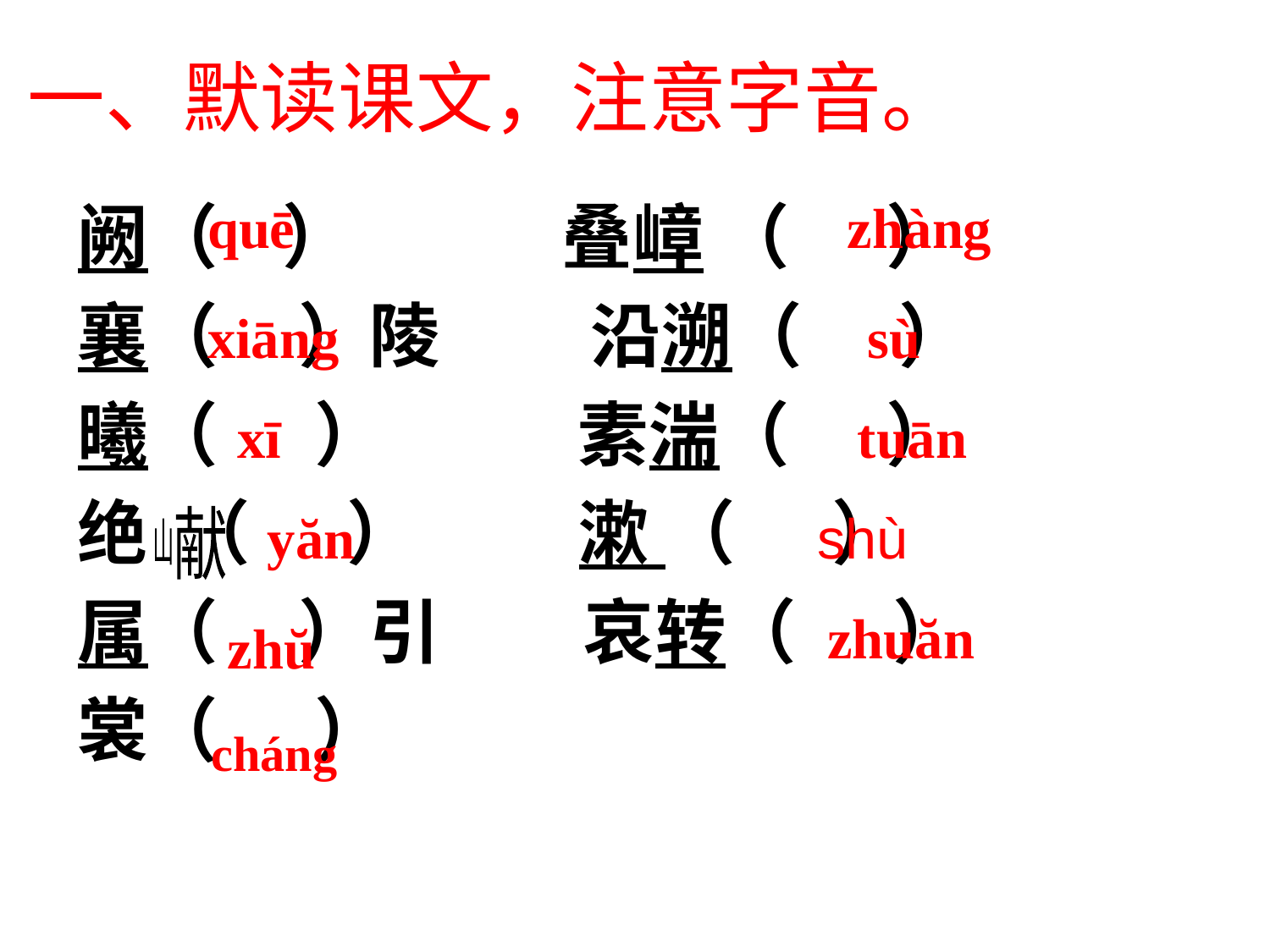

# 一、默读课文，注意字音。
阙（    ）             叠嶂 （      ）
襄（     ）陵　     沿溯（      ）
曦（      ）            素湍（      ）
绝  （      ）          漱 （      ）
属（     ）引         哀转（      ）
裳（      ）
quē
zhàng
xiāng
sù
xī
tuān
yăn
shù
献
山
zhuăn
zhŭ
cháng